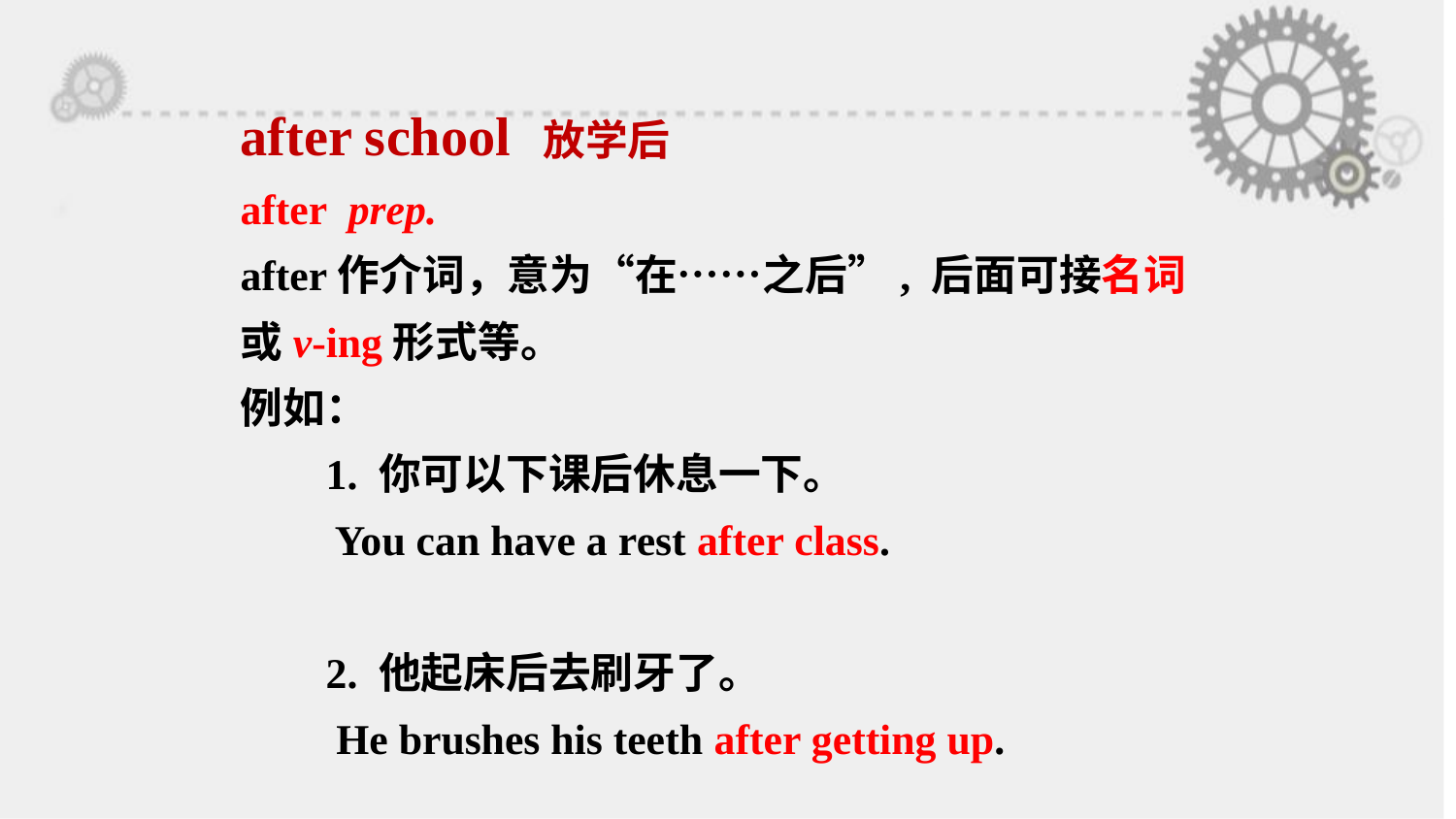

after school  放学后
after  prep.
after作介词，意为“在……之后”, 后面可接名词或v-ing形式等。
例如：
        1. 你可以下课后休息一下。

        2. 他起床后去刷牙了。
         He brushes his teeth after getting up.
You can have a rest after class.